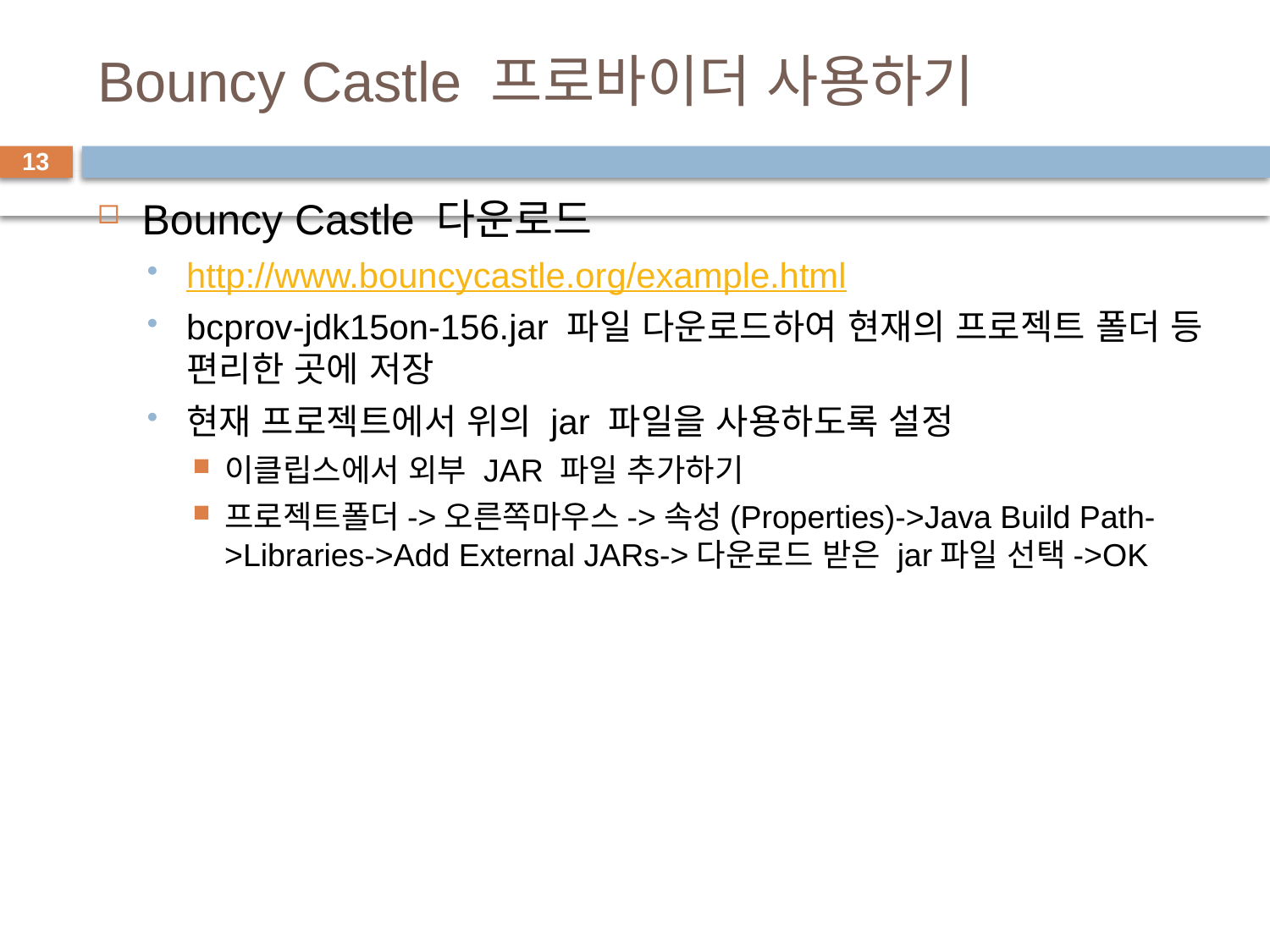

# Bouncy Castle 프로바이더 사용하기
13
Bouncy Castle 다운로드
http://www.bouncycastle.org/example.html
bcprov-jdk15on-156.jar 파일 다운로드하여 현재의 프로젝트 폴더 등 편리한 곳에 저장
현재 프로젝트에서 위의 jar 파일을 사용하도록 설정
이클립스에서 외부 JAR 파일 추가하기
프로젝트폴더->오른쪽마우스->속성(Properties)->Java Build Path->Libraries->Add External JARs->다운로드 받은 jar파일 선택->OK